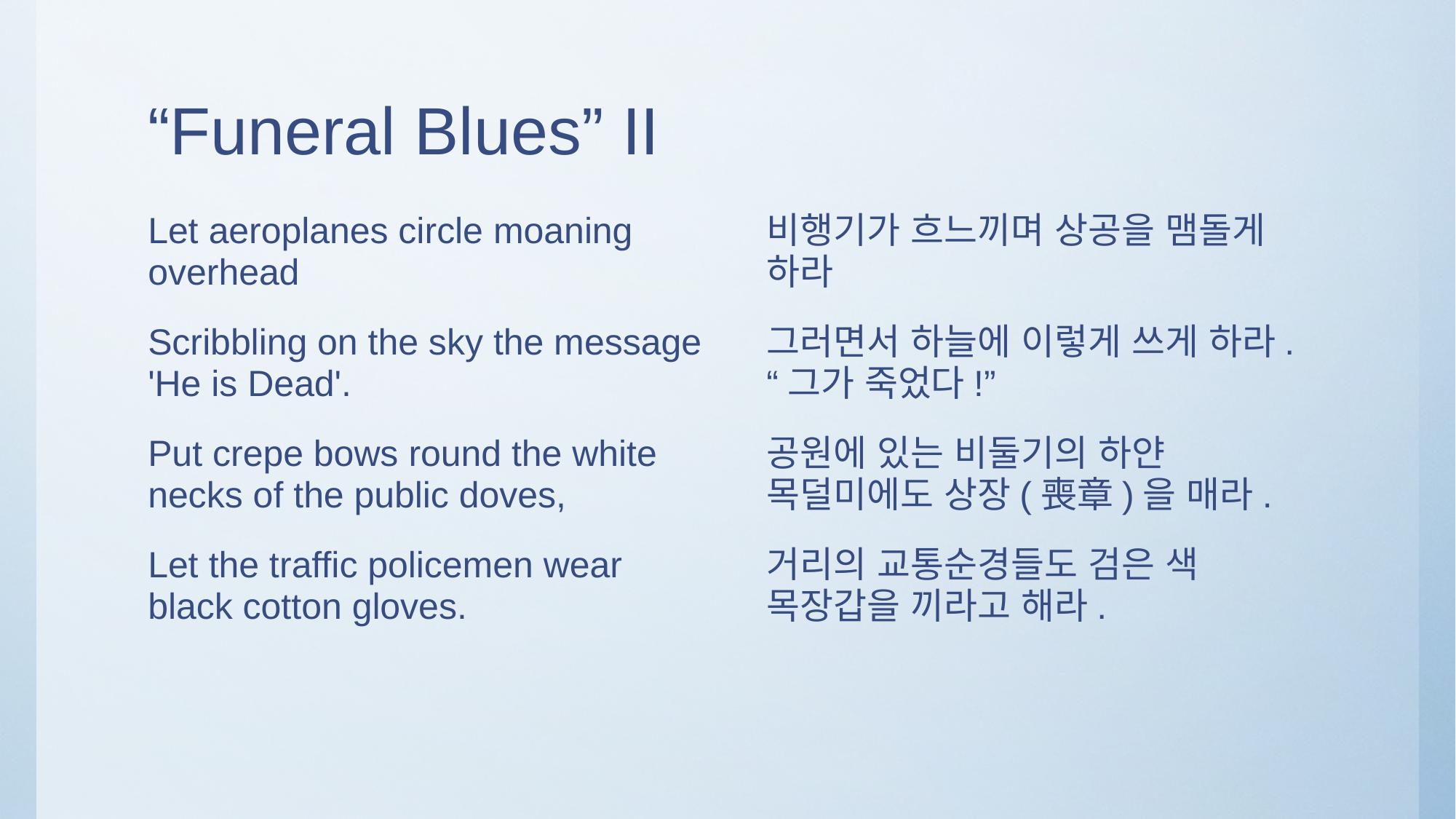

# “Funeral Blues” II
Let aeroplanes circle moaning overhead
Scribbling on the sky the message 'He is Dead'.
Put crepe bows round the white necks of the public doves,
Let the traffic policemen wear black cotton gloves.
비행기가 흐느끼며 상공을 맴돌게 하라
그러면서 하늘에 이렇게 쓰게 하라. “그가 죽었다!”
공원에 있는 비둘기의 하얀 목덜미에도 상장(喪章)을 매라.
거리의 교통순경들도 검은 색 목장갑을 끼라고 해라.